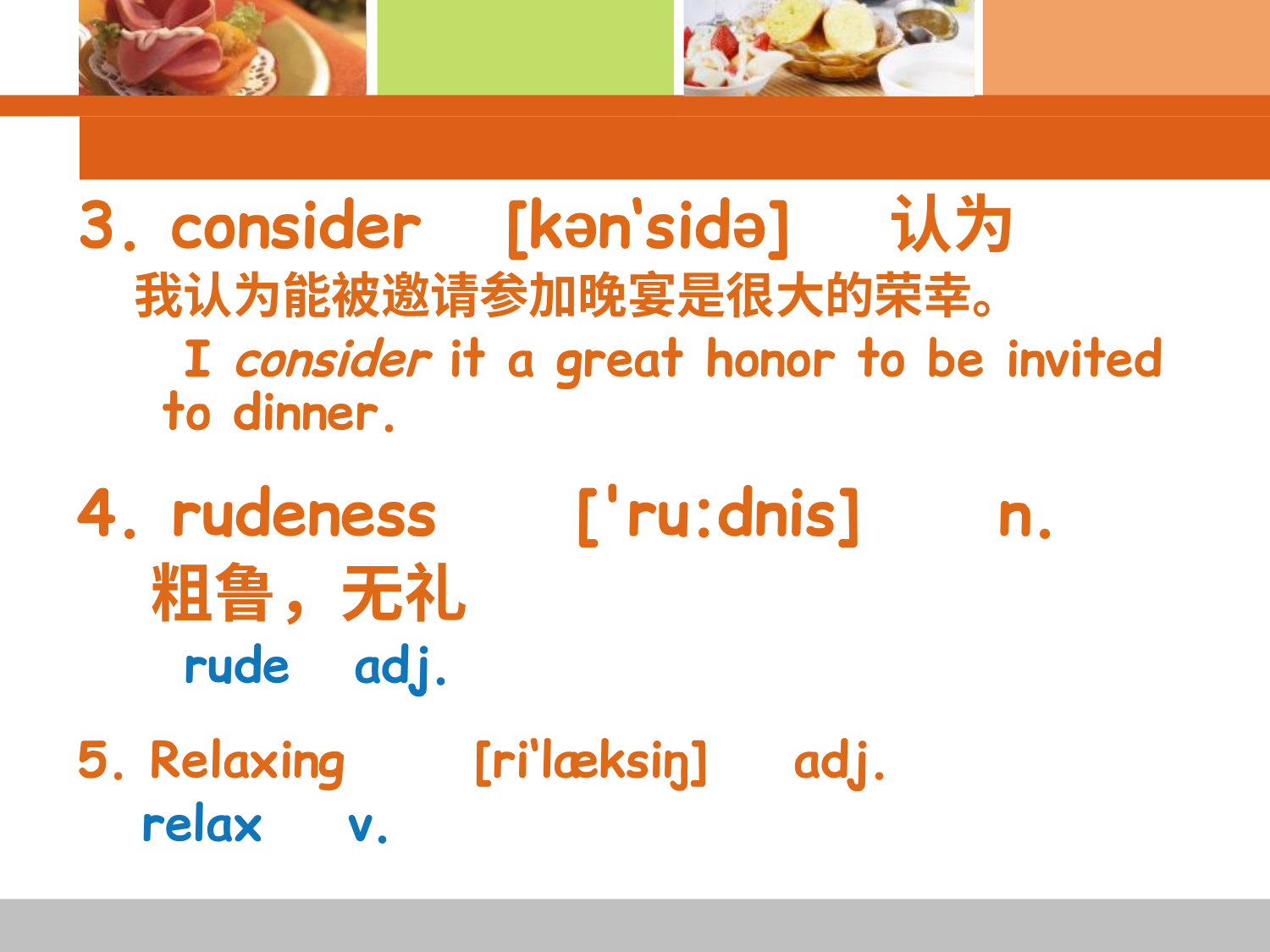

3. consider   [kən‘sidə]   认为
    我认为能被邀请参加晚宴是很大的荣幸。
     I consider it a great honor to be invited to dinner.

4. rudeness     ['ru:dnis]     n.
    粗鲁，无礼
     rude   adj.

5. Relaxing      [ri‘læksiŋ]    adj.
   relax    v.